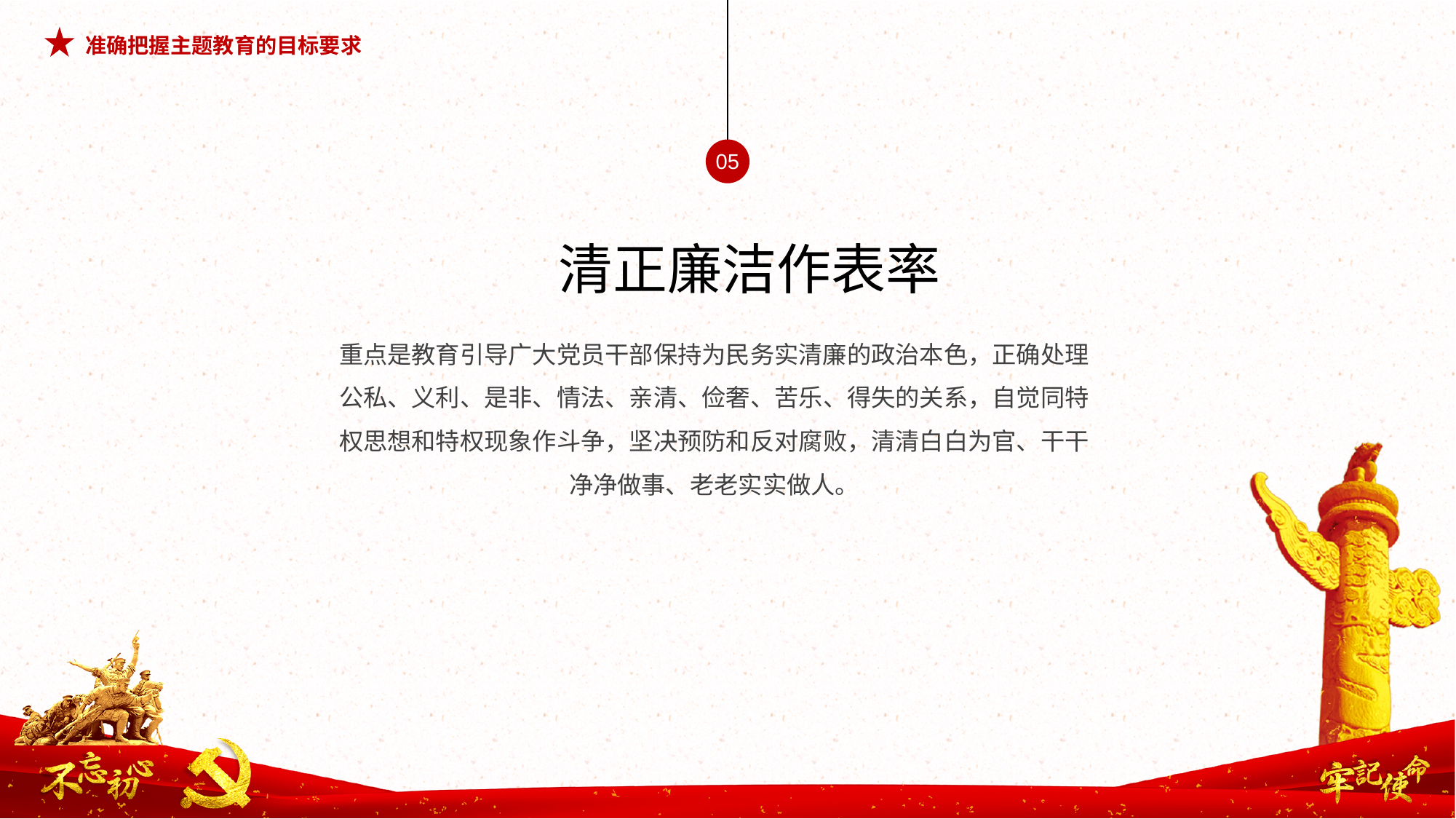

05
清正廉洁作表率
重点是教育引导广大党员干部保持为民务实清廉的政治本色，正确处理公私、义利、是非、情法、亲清、俭奢、苦乐、得失的关系，自觉同特权思想和特权现象作斗争，坚决预防和反对腐败，清清白白为官、干干净净做事、老老实实做人。